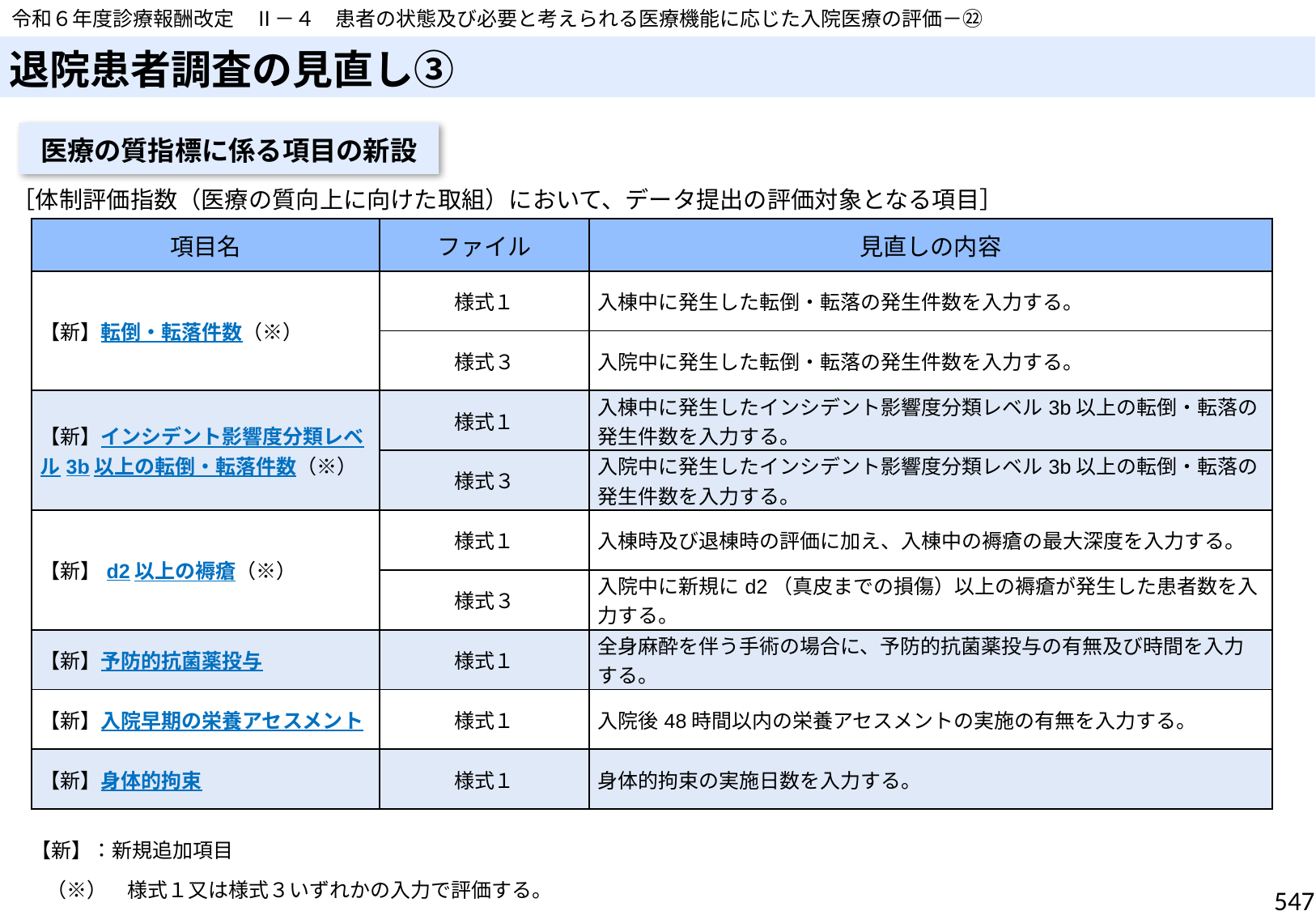

令和６年度診療報酬改定　Ⅱ－４　患者の状態及び必要と考えられる医療機能に応じた入院医療の評価－㉒
# 退院患者調査の見直し③
医療の質指標に係る項目の新設
［体制評価指数（医療の質向上に向けた取組）において、データ提出の評価対象となる項目］
| 項目名 | ファイル | 見直しの内容 |
| --- | --- | --- |
| 【新】転倒・転落件数（※） | 様式１ | 入棟中に発生した転倒・転落の発生件数を入力する。 |
|  | 様式３ | 入院中に発生した転倒・転落の発生件数を入力する。 |
| 【新】インシデント影響度分類レベル3b以上の転倒・転落件数（※） | 様式１ | 入棟中に発生したインシデント影響度分類レベル3b以上の転倒・転落の発生件数を入力する。 |
| 【新】インシデント影響度分類レベル3b以上の転倒・転落件数 | 様式３ | 入院中に発生したインシデント影響度分類レベル3b以上の転倒・転落の発生件数を入力する。 |
| 【新】d2以上の褥瘡（※） | 様式１ | 入棟時及び退棟時の評価に加え、入棟中の褥瘡の最大深度を入力する。 |
|  | 様式３ | 入院中に新規にd2（真皮までの損傷）以上の褥瘡が発生した患者数を入力する。 |
| 【新】予防的抗菌薬投与 | 様式１ | 全身麻酔を伴う手術の場合に、予防的抗菌薬投与の有無及び時間を入力する。 |
| 【新】入院早期の栄養アセスメント | 様式１ | 入院後48時間以内の栄養アセスメントの実施の有無を入力する。 |
| 【新】身体的拘束 | 様式１ | 身体的拘束の実施日数を入力する。 |
【新】：新規追加項目
（※）　様式１又は様式３いずれかの入力で評価する。
547